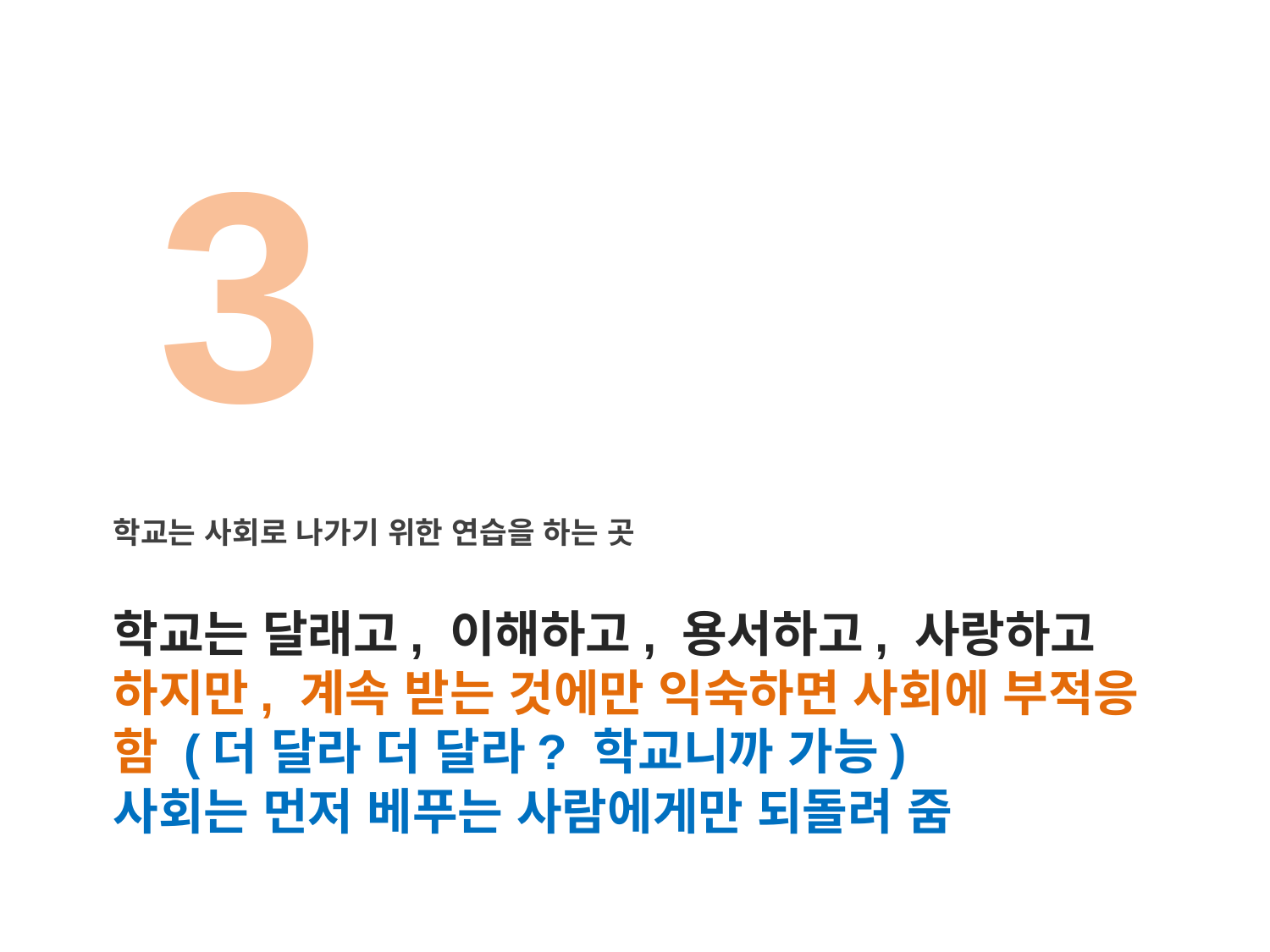

3
학교는 사회로 나가기 위한 연습을 하는 곳
# 학교는 달래고, 이해하고, 용서하고, 사랑하고 하지만, 계속 받는 것에만 익숙하면 사회에 부적응 함 (더 달라 더 달라? 학교니까 가능) 사회는 먼저 베푸는 사람에게만 되돌려 줌